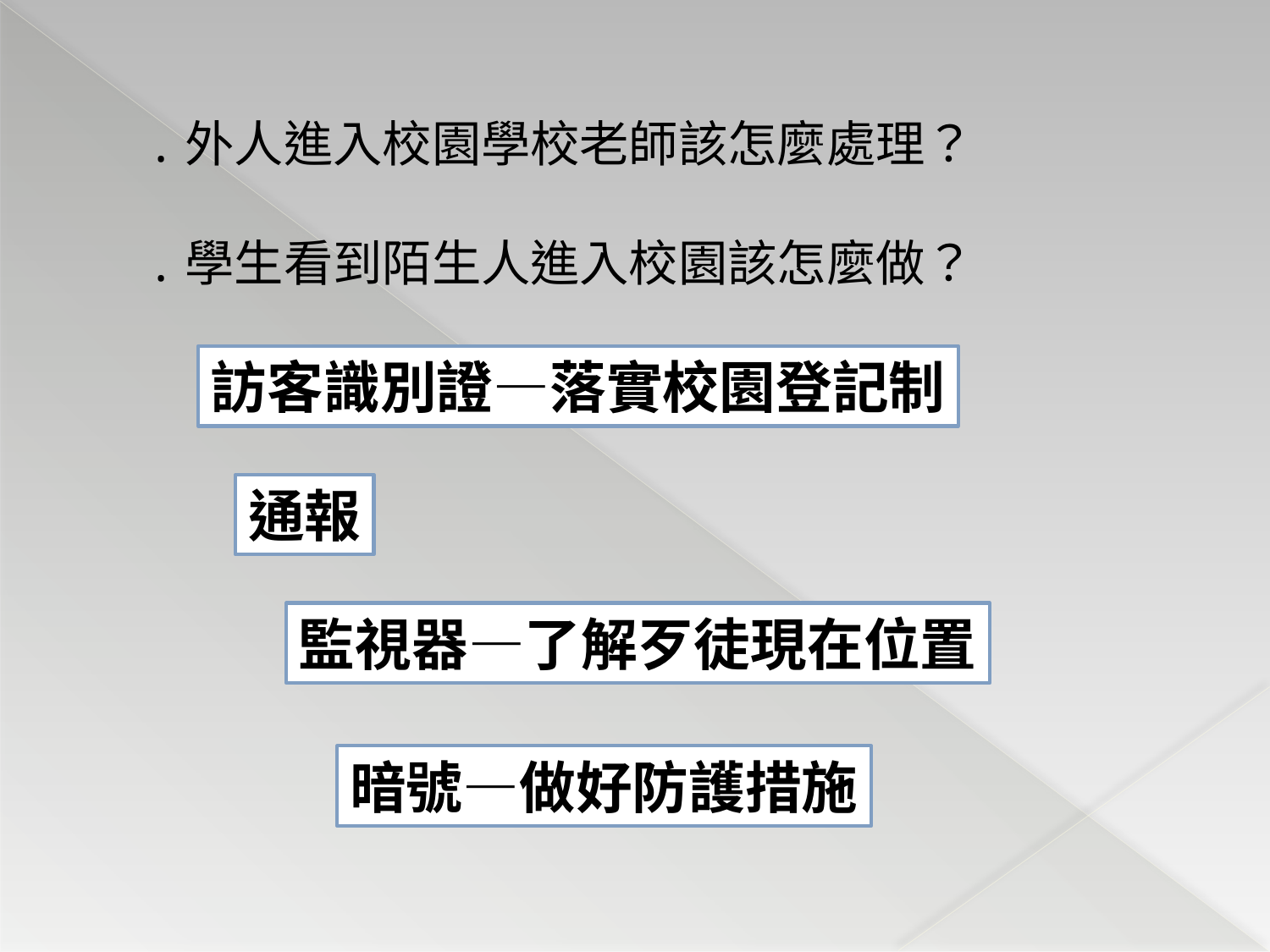

․外人進入校園學校老師該怎麼處理？
․學生看到陌生人進入校園該怎麼做？
訪客識別證—落實校園登記制
通報
監視器—了解歹徒現在位置
暗號—做好防護措施